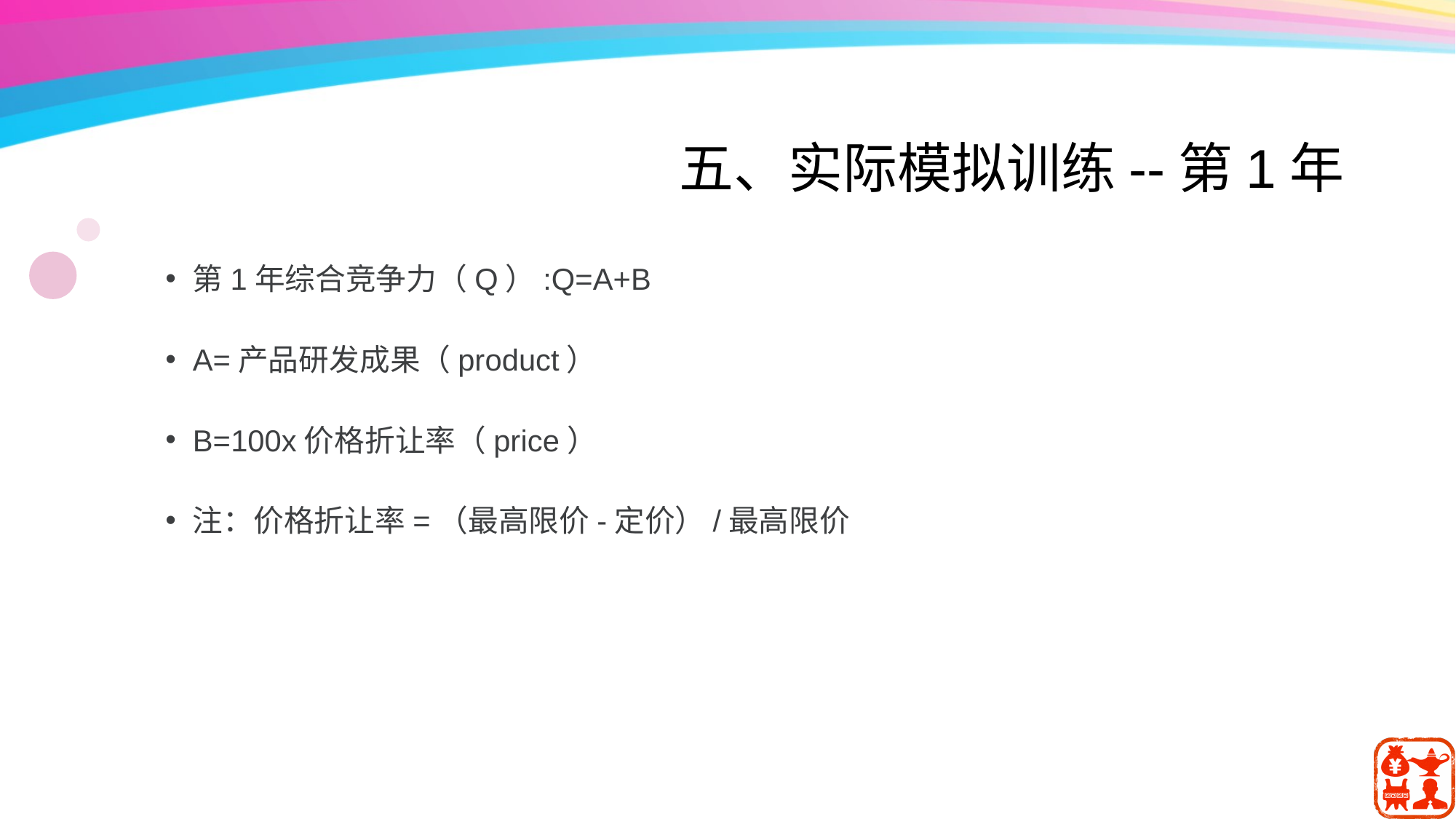

# 五、实际模拟训练--第1年

第1年综合竞争力（Q）:Q=A+B
A=产品研发成果（product）
B=100x价格折让率（price）
注：价格折让率=（最高限价-定价）/最高限价